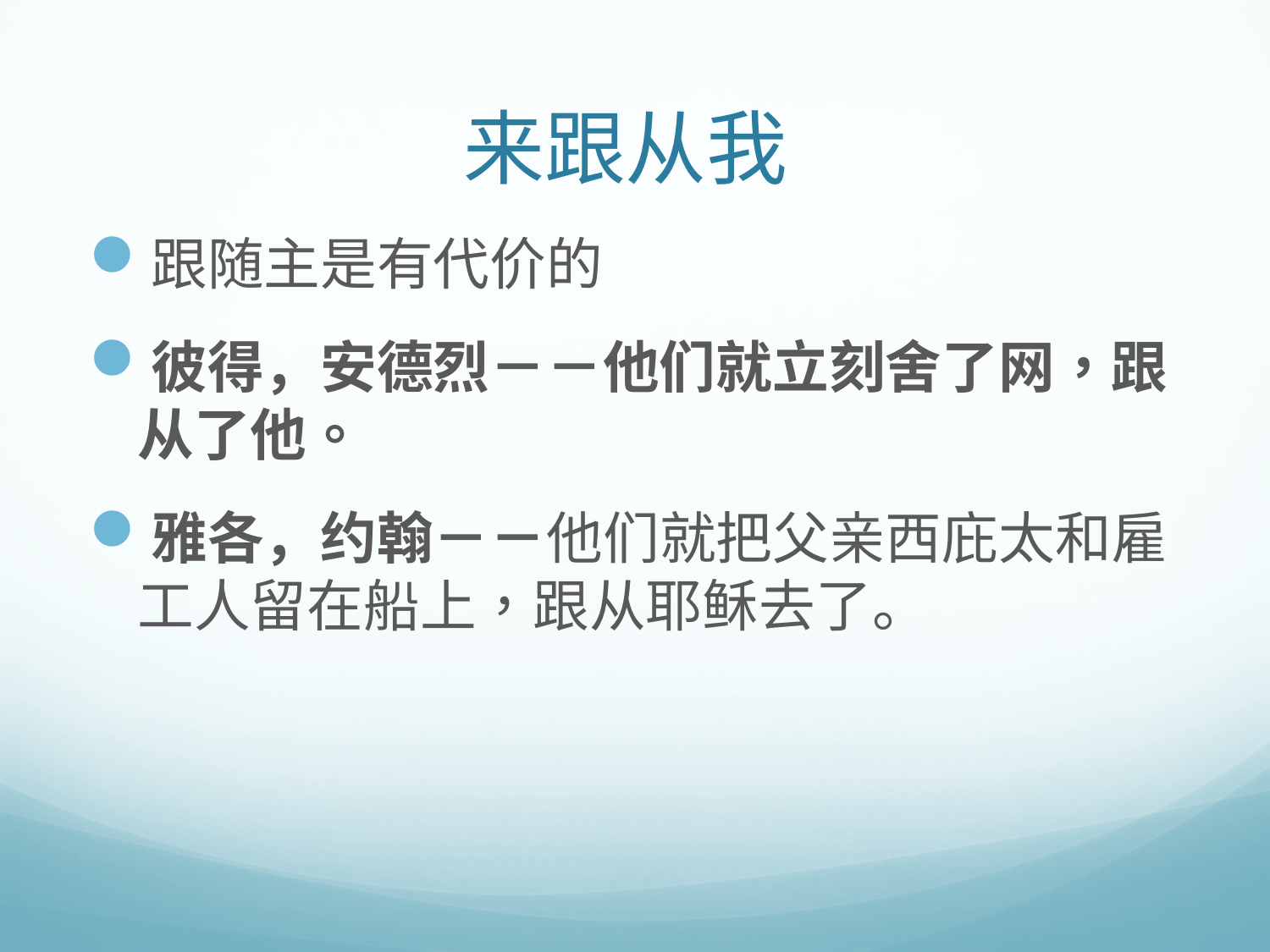

# 来跟从我
跟随主是有代价的
彼得，安德烈－－他们就立刻舍了网，跟从了他。
雅各，约翰－－他们就把父亲西庇太和雇工人留在船上，跟从耶稣去了。